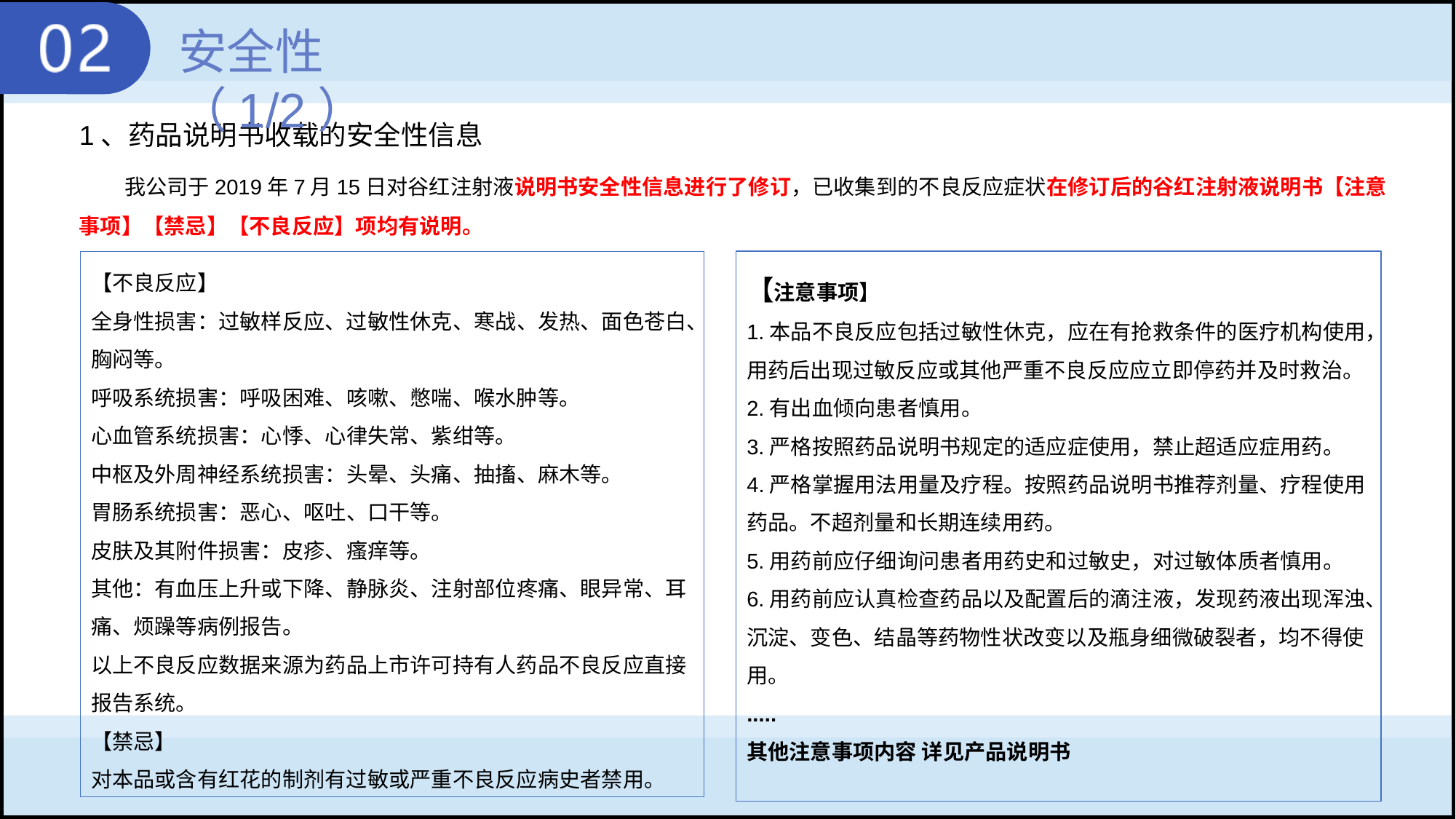

安全性（1/2）

1、药品说明书收载的安全性信息
       我公司于2019年7月15日对谷红注射液说明书安全性信息进行了修订，已收集到的不良反应症状在修订后的谷红注射液说明书【注意事项】【禁忌】【不良反应】项均有说明。
【注意事项】
1.本品不良反应包括过敏性休克，应在有抢救条件的医疗机构使用，用药后出现过敏反应或其他严重不良反应应立即停药并及时救治。2.有出血倾向患者慎用。
3.严格按照药品说明书规定的适应症使用，禁止超适应症用药。
4.严格掌握用法用量及疗程。按照药品说明书推荐剂量、疗程使用药品。不超剂量和长期连续用药。
5.用药前应仔细询问患者用药史和过敏史，对过敏体质者慎用。
6.用药前应认真检查药品以及配置后的滴注液，发现药液出现浑浊、沉淀、变色、结晶等药物性状改变以及瓶身细微破裂者，均不得使用。
.....
其他注意事项内容 详见产品说明书

【不良反应】
全身性损害：过敏样反应、过敏性休克、寒战、发热、面色苍白、胸闷等。
呼吸系统损害：呼吸困难、咳嗽、憋喘、喉水肿等。
心血管系统损害：心悸、心律失常、紫绀等。
中枢及外周神经系统损害：头晕、头痛、抽搐、麻木等。
胃肠系统损害：恶心、呕吐、口干等。
皮肤及其附件损害：皮疹、瘙痒等。
其他：有血压上升或下降、静脉炎、注射部位疼痛、眼异常、耳痛、烦躁等病例报告。
以上不良反应数据来源为药品上市许可持有人药品不良反应直接报告系统。
【禁忌】
对本品或含有红花的制剂有过敏或严重不良反应病史者禁用。